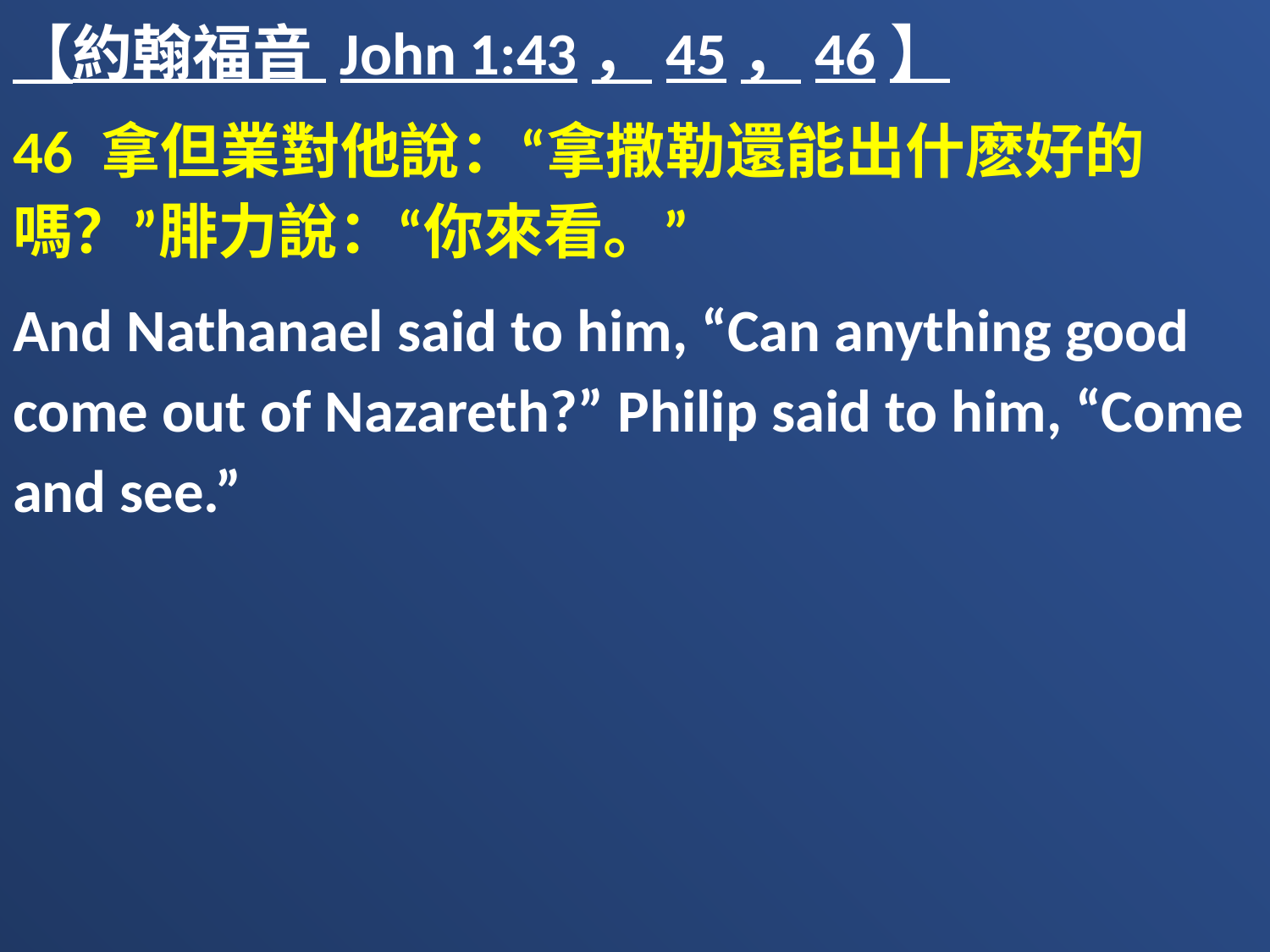

【約翰福音 John 1:43，45，46】
46 拿但業對他說：“拿撒勒還能出什麽好的嗎？”腓力說：“你來看。”
And Nathanael said to him, “Can anything good come out of Nazareth?” Philip said to him, “Come and see.”